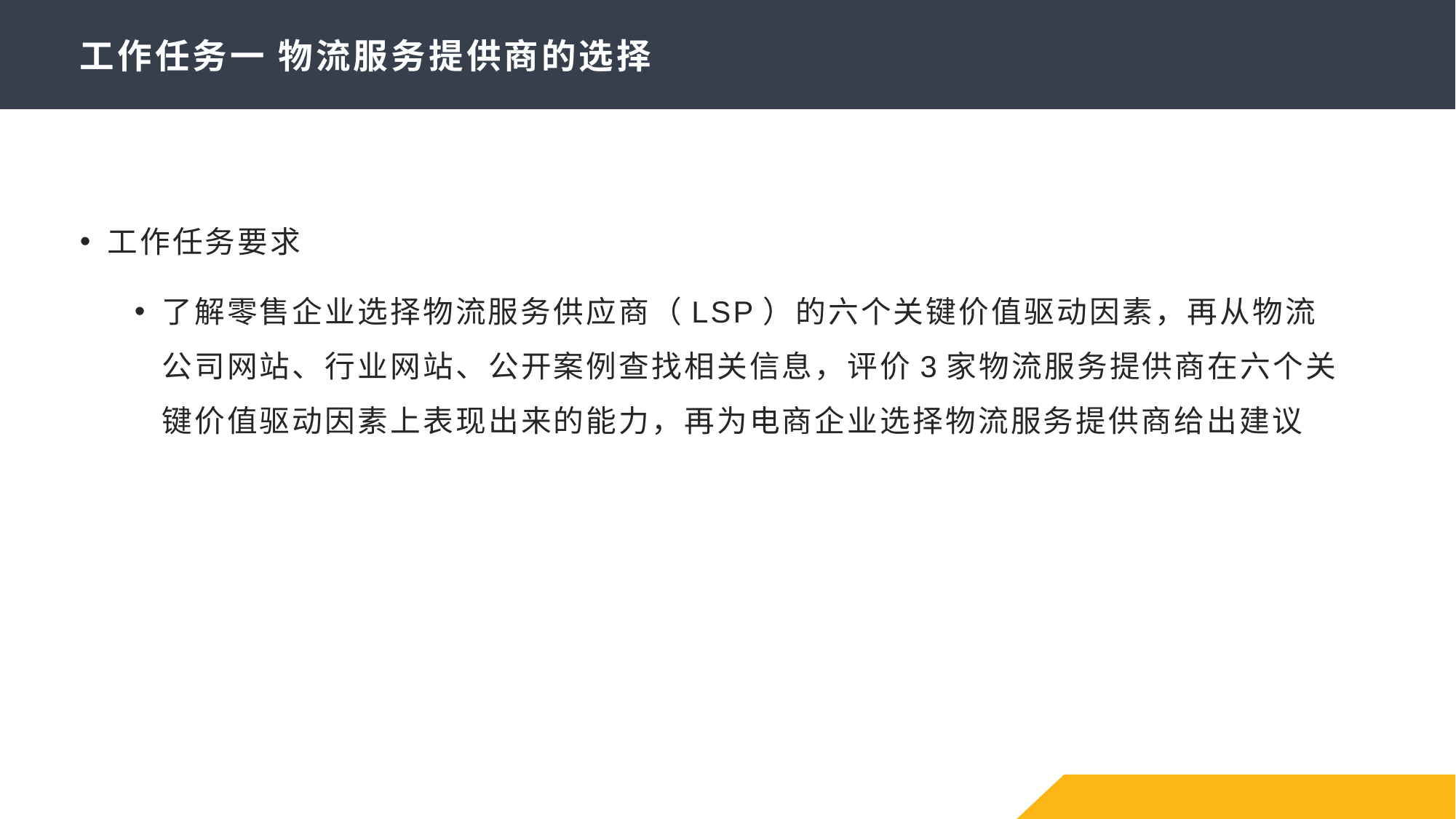

# 工作任务一 物流服务提供商的选择
工作任务要求
了解零售企业选择物流服务供应商（LSP）的六个关键价值驱动因素，再从物流公司网站、行业网站、公开案例查找相关信息，评价3家物流服务提供商在六个关键价值驱动因素上表现出来的能力，再为电商企业选择物流服务提供商给出建议